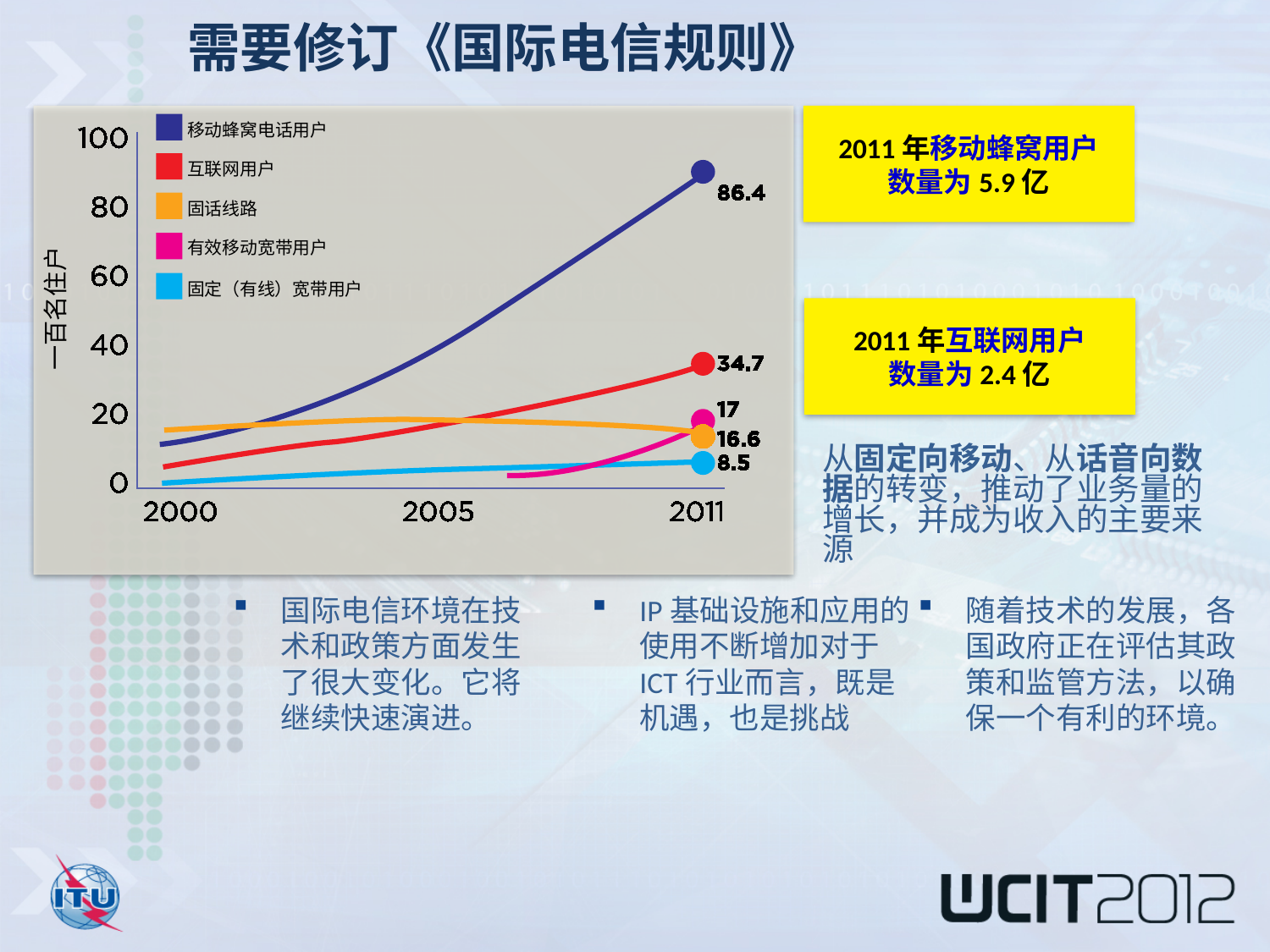

需要修订《国际电信规则》

2011年移动蜂窝用户
数量为5.9亿
移动蜂窝电话用户

互联网用户
固话线路
一百名住户
有效移动宽带用户
固定（有线）宽带用户
2011年互联网用户
数量为2.4亿
从固定向移动、从话音向数据的转变，推动了业务量的增长，并成为收入的主要来源
随着技术的发展，各国政府正在评估其政策和监管方法，以确保一个有利的环境。
国际电信环境在技术和政策方面发生了很大变化。它将继续快速演进。
IP基础设施和应用的使用不断增加对于ICT行业而言，既是机遇，也是挑战